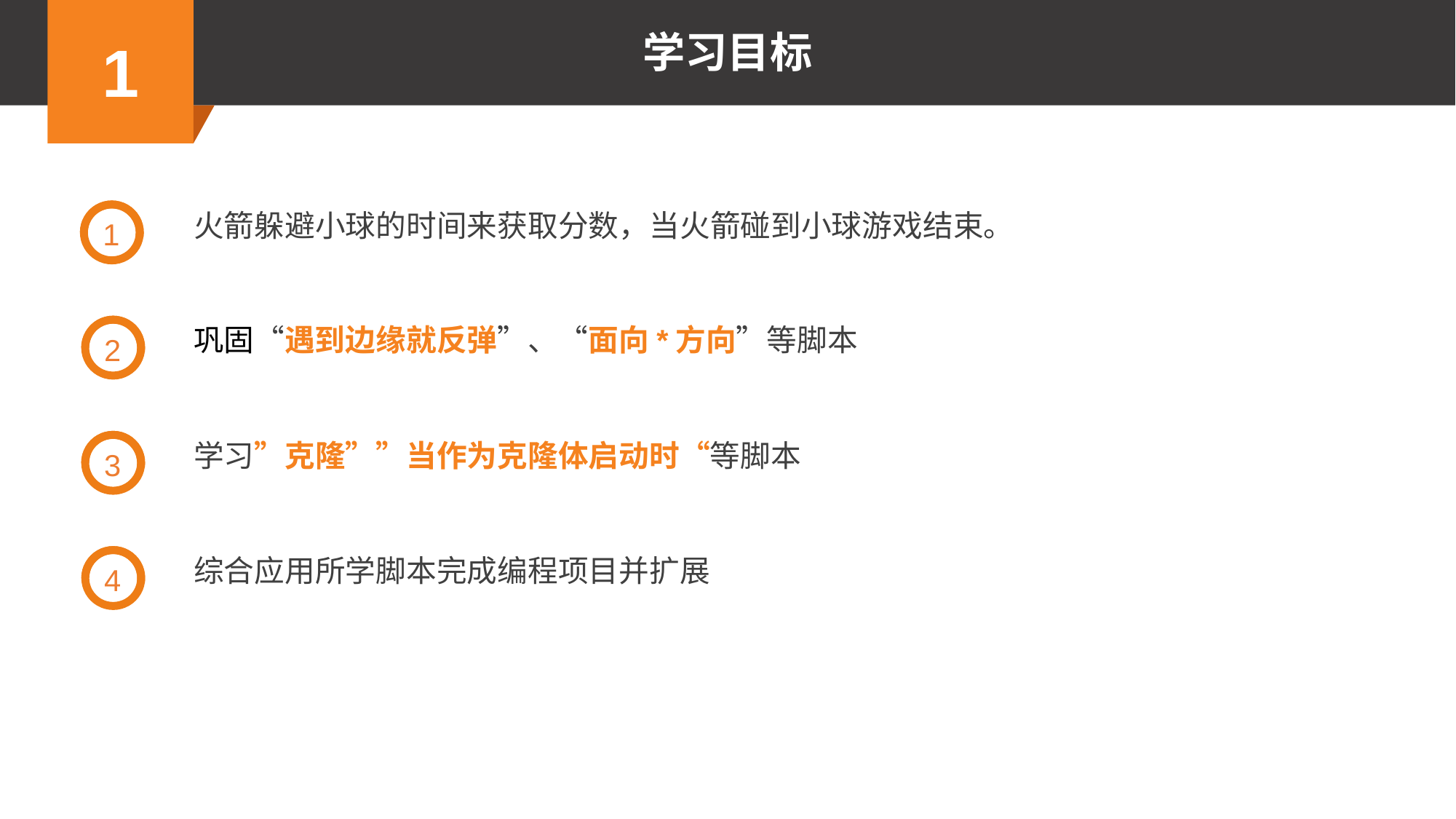

1
火箭躲避小球的时间来获取分数，当火箭碰到小球游戏结束。

2
巩固“遇到边缘就反弹”、“面向*方向”等脚本

3
学习”克隆””当作为克隆体启动时“等脚本

4
综合应用所学脚本完成编程项目并扩展